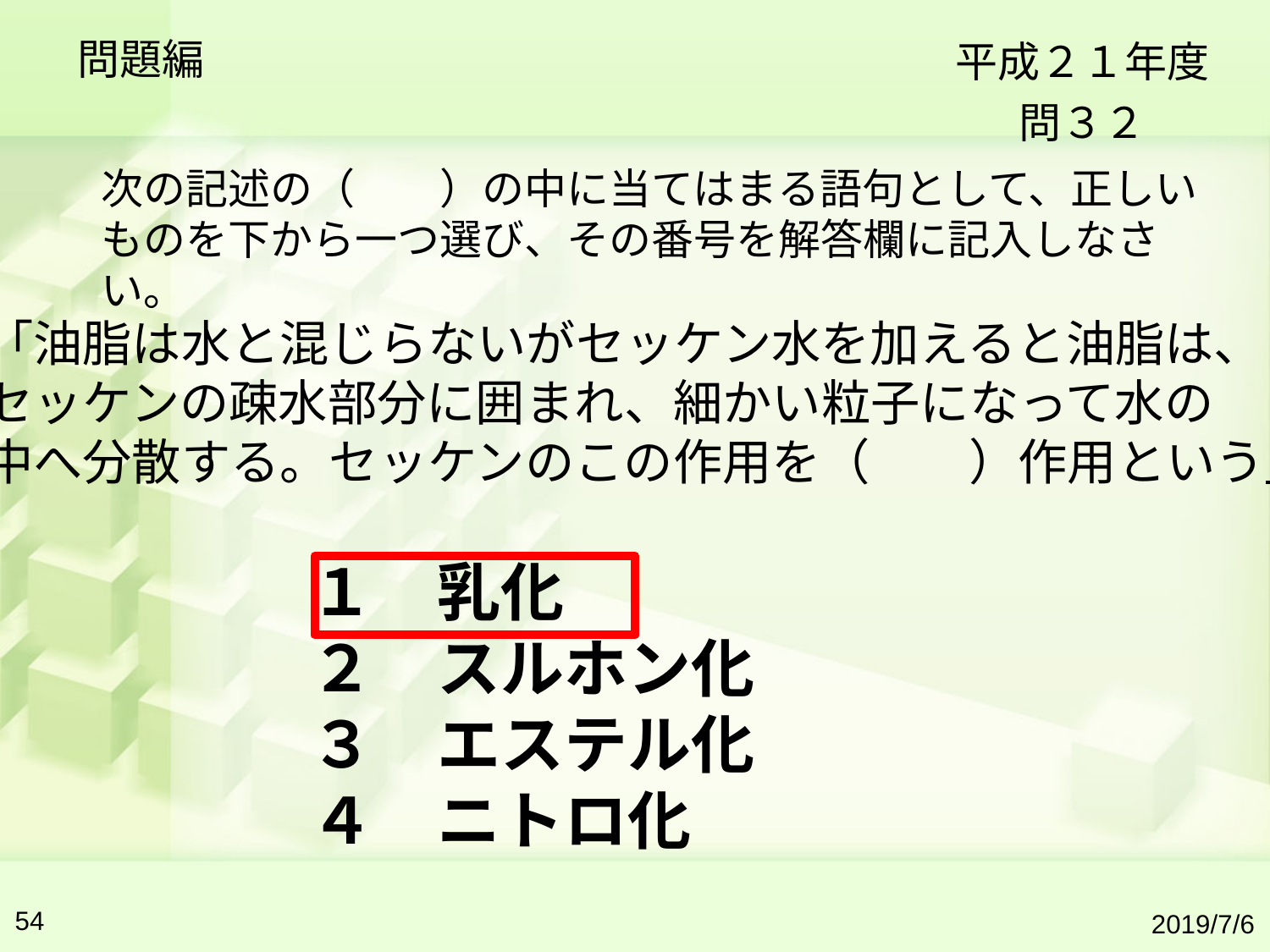

問題編
平成２１年度
問３２
次の記述の（　　）の中に当てはまる語句として、正しいものを下から一つ選び、その番号を解答欄に記入しなさい。
「油脂は水と混じらないがセッケン水を加えると油脂は、
セッケンの疎水部分に囲まれ、細かい粒子になって水の
中へ分散する。セッケンのこの作用を（　　）作用という」
１　乳化
２　スルホン化
３　エステル化
４　ニトロ化

54
2019/7/6